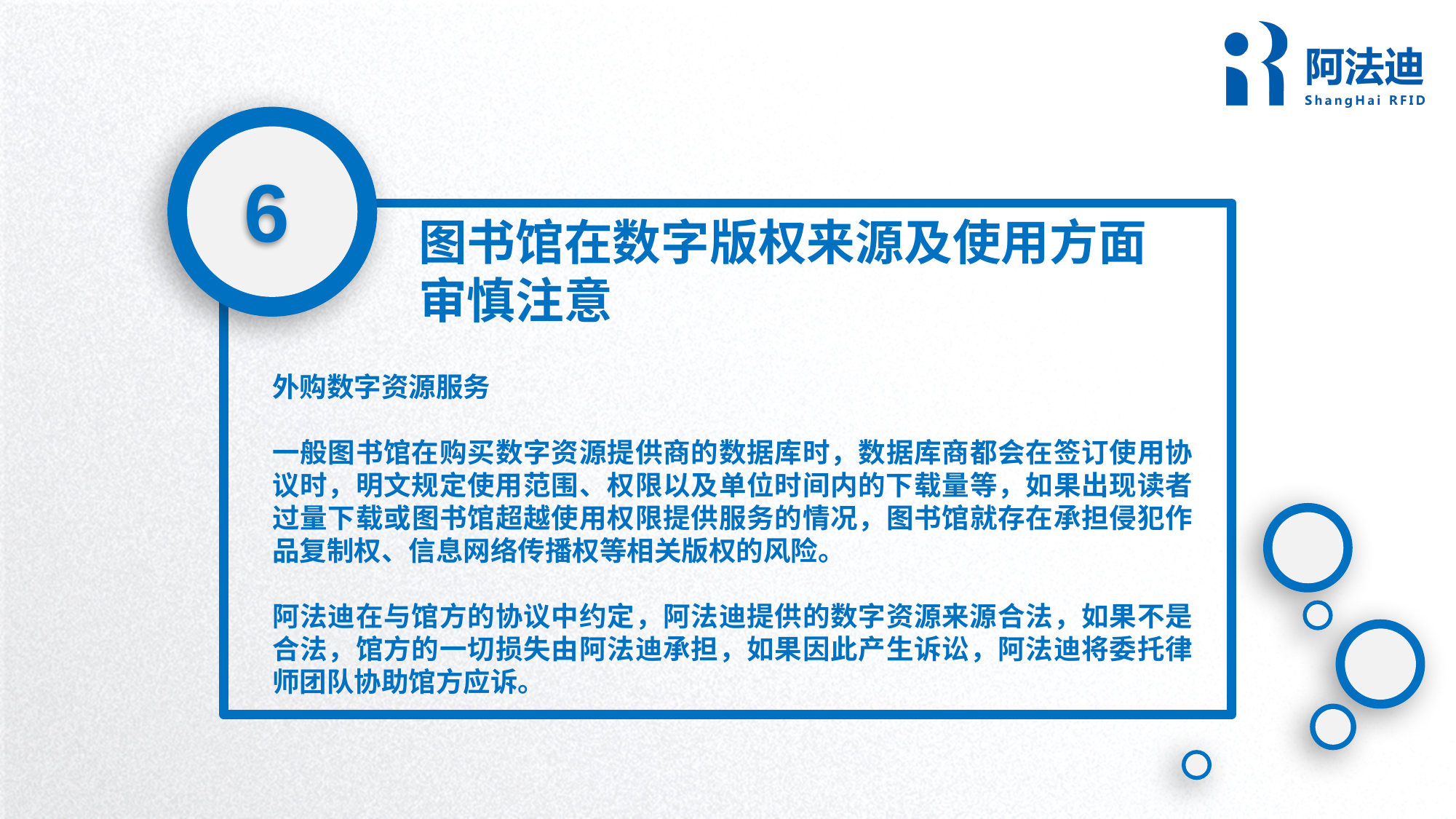

6

图书馆在数字版权来源及使用方面审慎注意
外购数字资源服务

一般图书馆在购买数字资源提供商的数据库时，数据库商都会在签订使用协议时，明文规定使用范围、权限以及单位时间内的下载量等，如果出现读者过量下载或图书馆超越使用权限提供服务的情况，图书馆就存在承担侵犯作品复制权、信息网络传播权等相关版权的风险。

阿法迪在与馆方的协议中约定，阿法迪提供的数字资源来源合法，如果不是合法，馆方的一切损失由阿法迪承担，如果因此产生诉讼，阿法迪将委托律师团队协助馆方应诉。

延时符